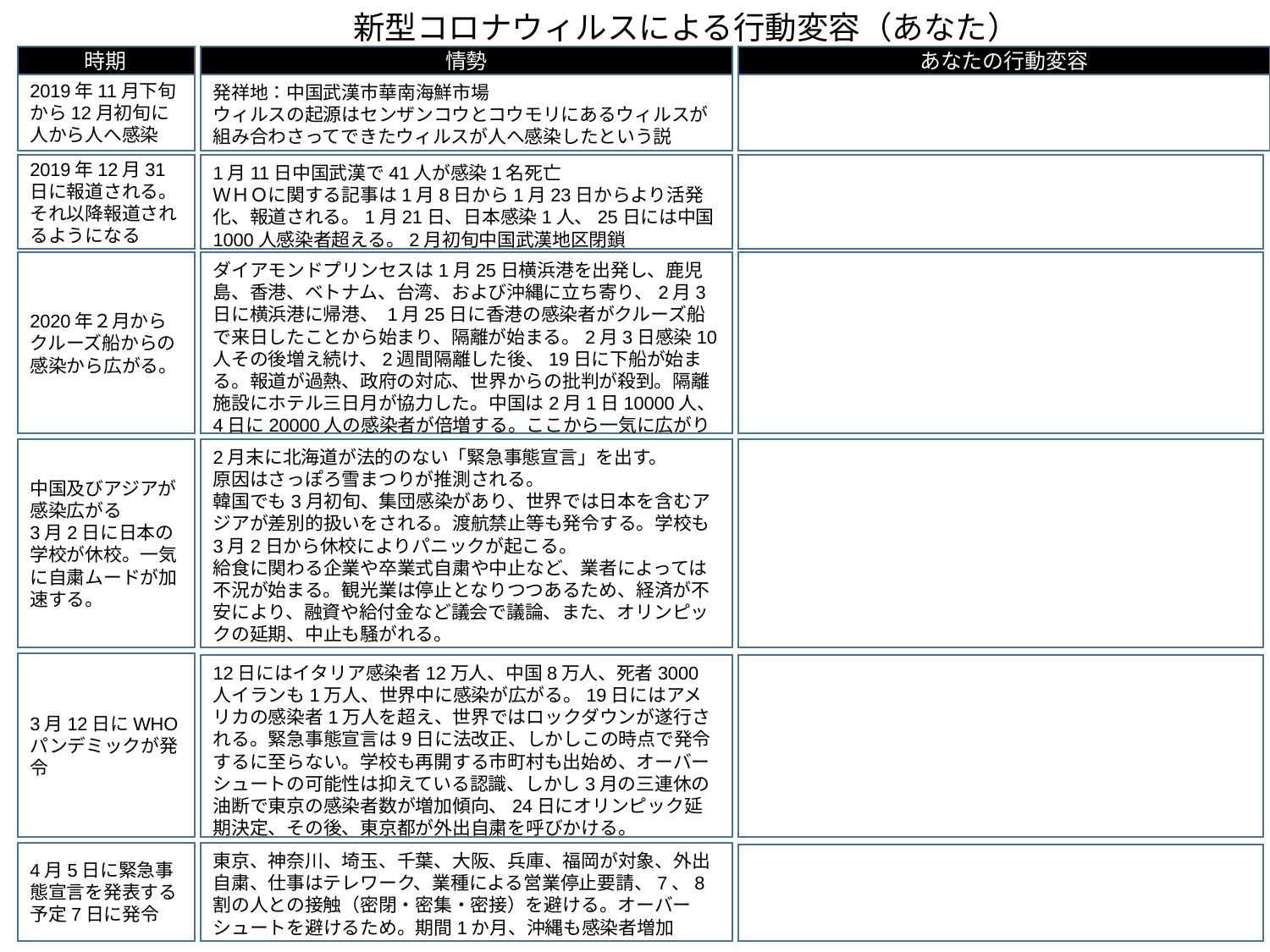

新型コロナウィルスによる行動変容（あなた）
時期
情勢
あなたの行動変容
2019年11月下旬から12月初旬に人から人へ感染
発祥地：中国武漢市華南海鮮市場
ウィルスの起源はセンザンコウとコウモリにあるウィルスが組み合わさってできたウィルスが人へ感染したという説

2019年12月31日に報道される。それ以降報道されるようになる
1月11日中国武漢で41人が感染1名死亡
ＷＨＯに関する記事は1月8日から1月23日からより活発化、報道される。1月21日、日本感染1人、25日には中国1000人感染者超える。2月初旬中国武漢地区閉鎖

2020年２月からクルーズ船からの感染から広がる。
ダイアモンドプリンセスは1月25日横浜港を出発し、鹿児島、香港、ベトナム、台湾、および沖縄に立ち寄り、2月3日に横浜港に帰港、 1月25日に香港の感染者がクルーズ船で来日したことから始まり、隔離が始まる。2月3日感染10人その後増え続け、2週間隔離した後、19日に下船が始まる。報道が過熱、政府の対応、世界からの批判が殺到。隔離施設にホテル三日月が協力した。中国は2月1日10000人、4日に20000人の感染者が倍増する。ここから一気に広がり沖縄感染3名。

中国及びアジアが感染広がる
3月2日に日本の学校が休校。一気に自粛ムードが加速する。

2月末に北海道が法的のない「緊急事態宣言」を出す。
原因はさっぽろ雪まつりが推測される。
韓国でも3月初旬、集団感染があり、世界では日本を含むアジアが差別的扱いをされる。渡航禁止等も発令する。学校も3月2日から休校によりパニックが起こる。
給食に関わる企業や卒業式自粛や中止など、業者によっては不況が始まる。観光業は停止となりつつあるため、経済が不安により、融資や給付金など議会で議論、また、オリンピックの延期、中止も騒がれる。
3月12日にWHO
パンデミックが発令

12日にはイタリア感染者12万人、中国8万人、死者3000人イランも1万人、世界中に感染が広がる。19日にはアメリカの感染者1万人を超え、世界ではロックダウンが遂行される。緊急事態宣言は9日に法改正、しかしこの時点で発令するに至らない。学校も再開する市町村も出始め、オーバーシュートの可能性は抑えている認識、しかし3月の三連休の油断で東京の感染者数が増加傾向、24日にオリンピック延期決定、その後、東京都が外出自粛を呼びかける。
4月5日に緊急事態宣言を発表する予定7日に発令
東京、神奈川、埼玉、千葉、大阪、兵庫、福岡が対象、外出自粛、仕事はテレワーク、業種による営業停止要請、7、8割の人との接触（密閉・密集・密接）を避ける。オーバーシュートを避けるため。期間1か月、沖縄も感染者増加